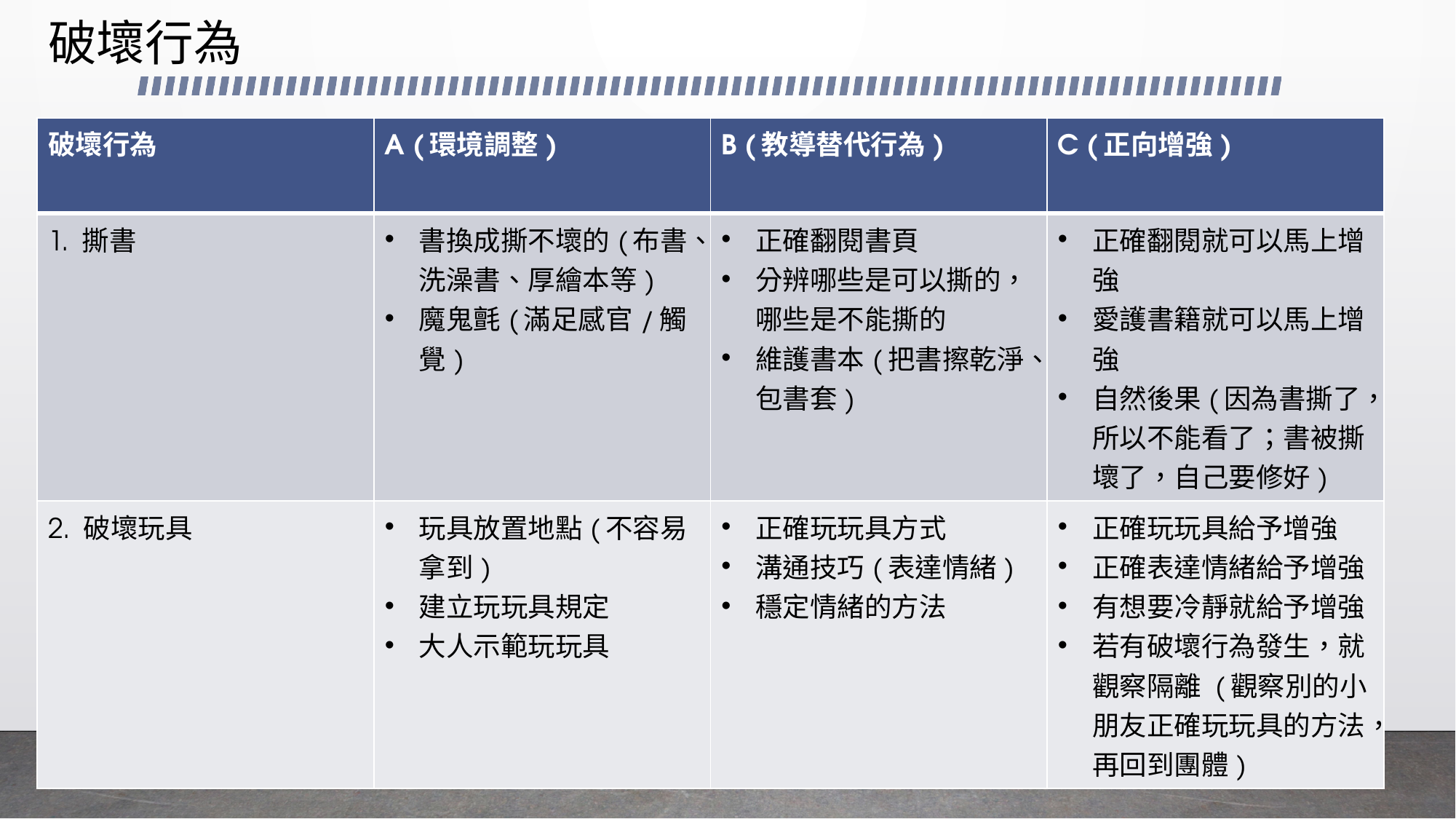

# 破壞行為
| 破壞行為 | A (環境調整) | B (教導替代行為) | C (正向增強) |
| --- | --- | --- | --- |
| 1. 撕書 | 書換成撕不壞的(布書、洗澡書、厚繪本等) 魔鬼氈(滿足感官/觸覺) | 正確翻閱書頁 分辨哪些是可以撕的，哪些是不能撕的 維護書本(把書擦乾淨、包書套) | 正確翻閱就可以馬上增強 愛護書籍就可以馬上增強 自然後果(因為書撕了，所以不能看了；書被撕壞了，自己要修好) |
| 2. 破壞玩具 | 玩具放置地點(不容易拿到) 建立玩玩具規定 大人示範玩玩具 | 正確玩玩具方式 溝通技巧(表達情緒) 穩定情緒的方法 | 正確玩玩具給予增強 正確表達情緒給予增強 有想要冷靜就給予增強 若有破壞行為發生，就觀察隔離 (觀察別的小朋友正確玩玩具的方法，再回到團體) |